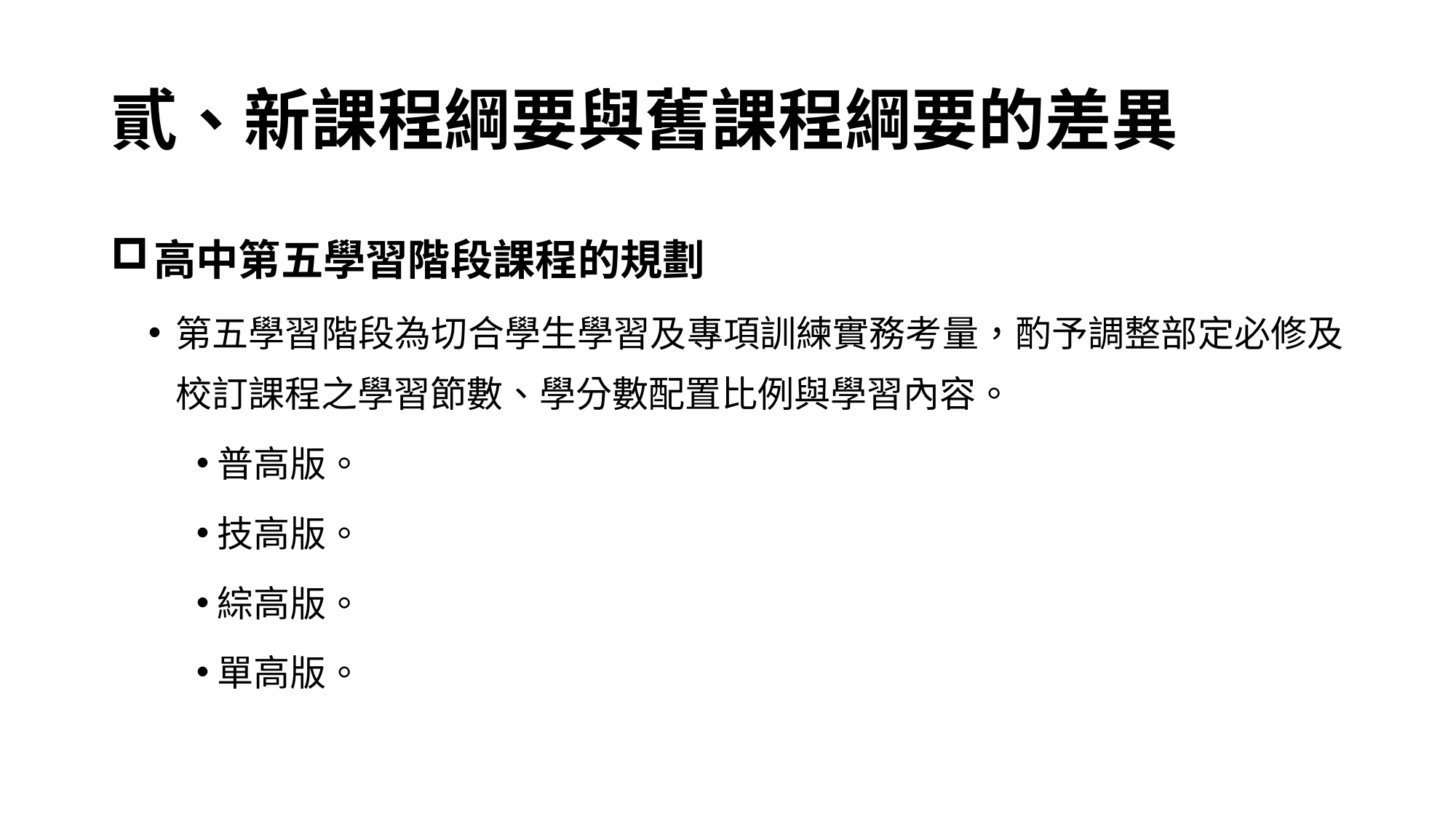

# 貳、新課程綱要與舊課程綱要的差異
高中第五學習階段課程的規劃
第五學習階段為切合學生學習及專項訓練實務考量，酌予調整部定必修及校訂課程之學習節數、學分數配置比例與學習內容。
普高版。
技高版。
綜高版。
單高版。